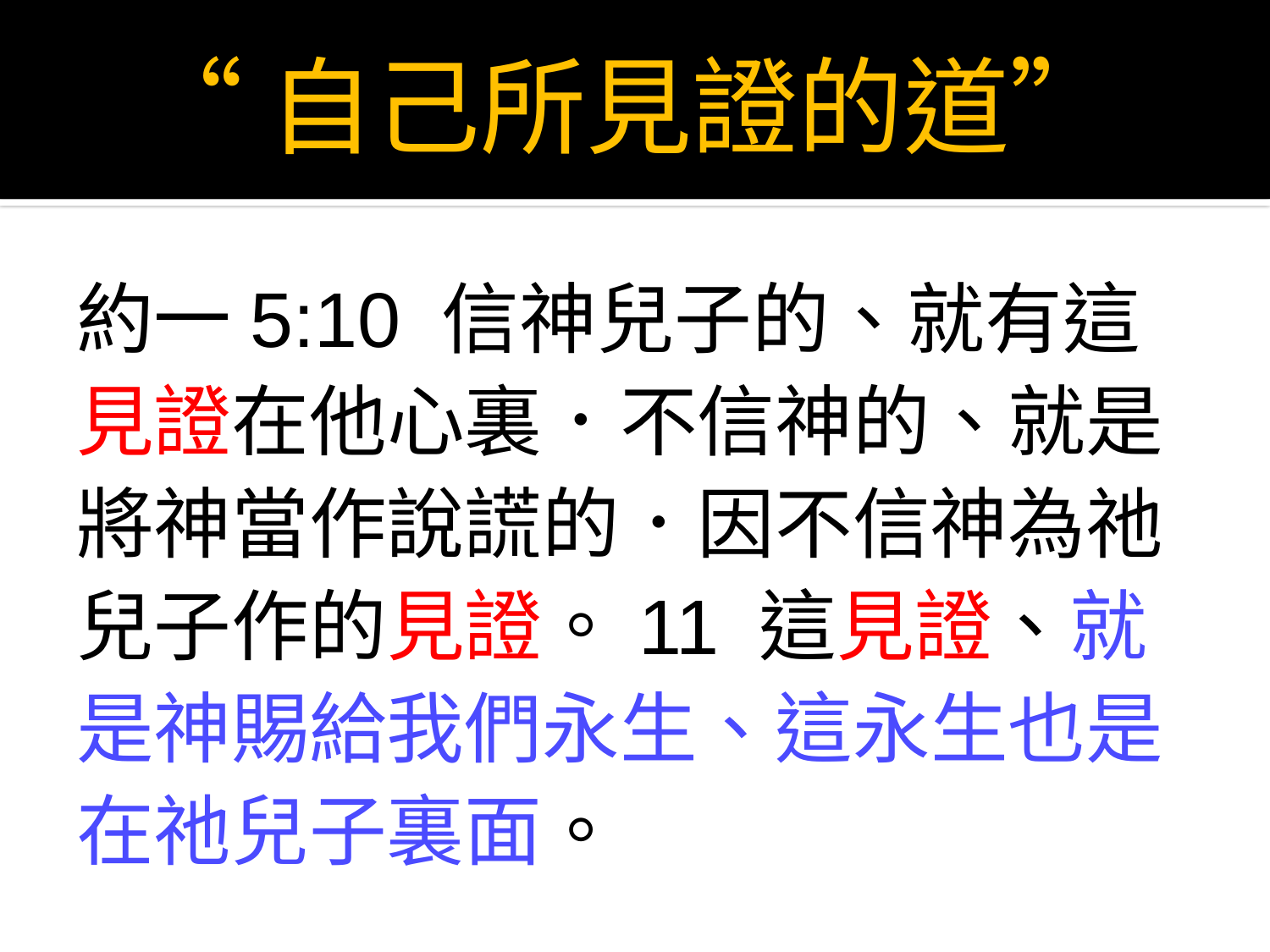

# “自己所見證的道”
約一5:10 信神兒子的、就有這見證在他心裏．不信神的、就是將神當作說謊的．因不信神為祂兒子作的見證。11 這見證、就是神賜給我們永生、這永生也是在祂兒子裏面。